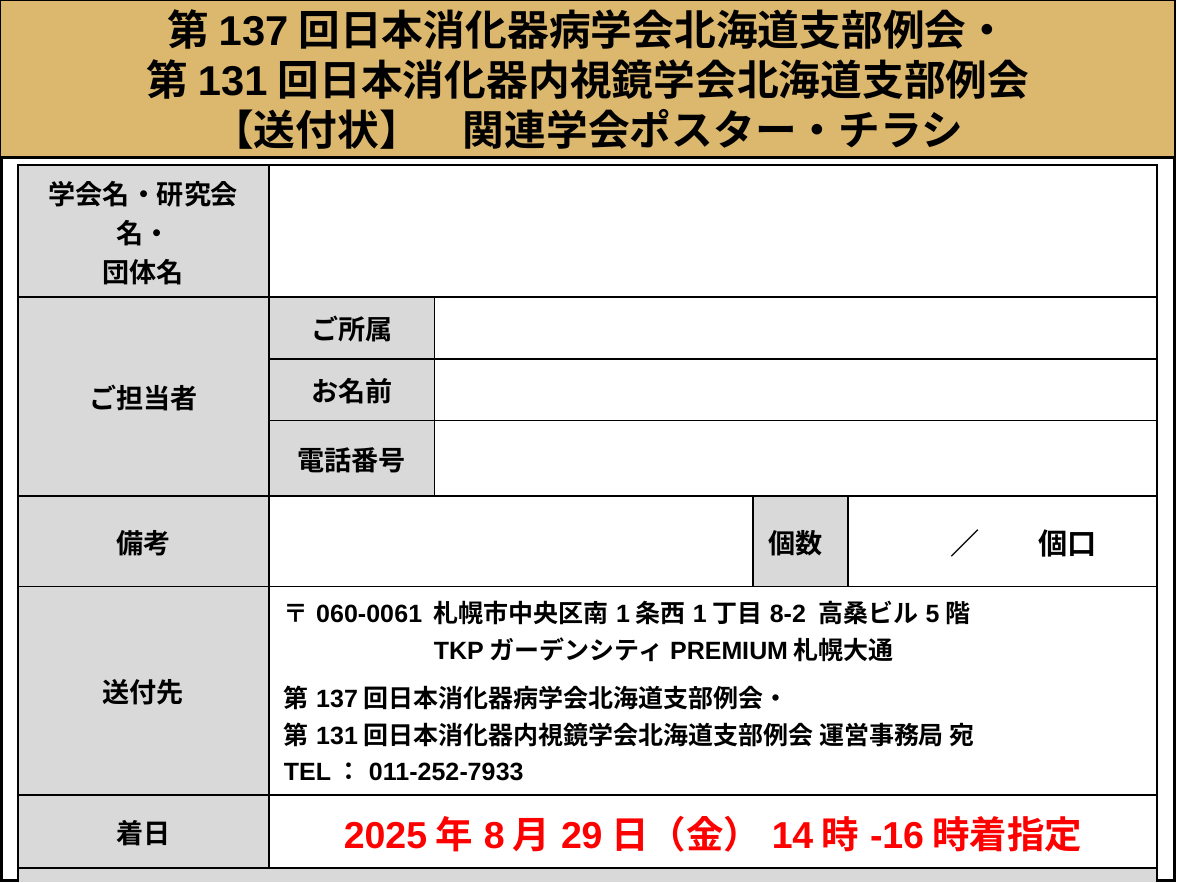

第137回日本消化器病学会北海道支部例会・
第131回日本消化器内視鏡学会北海道支部例会
【送付状】　関連学会ポスター・チラシ
| 学会名・研究会名・ 団体名 |  |  |  |  |
| --- | --- | --- | --- | --- |
| ご担当者 | ご所属 |  |  |  |
|  | お名前 |  |  |  |
|  | 電話番号 |  |  |  |
| 備考 |  |  | 個数 | ／　　個口 |
| 送付先 | 〒060-0061 札幌市中央区南1条西1丁目8-2 高桑ビル5階 TKPガーデンシティPREMIUM札幌大通 第137回日本消化器病学会北海道支部例会・ 第131回日本消化器内視鏡学会北海道支部例会 運営事務局 宛 TEL：011-252-7933 |  |  |  |
| 着日 | 2025年8月29日（金）14時-16時着指定 |  |  |  |
| ※必要事項をすべて記入し、カラーで印刷し、すべての荷物の見やすい位置に貼付してください。 |  |  |  |  |